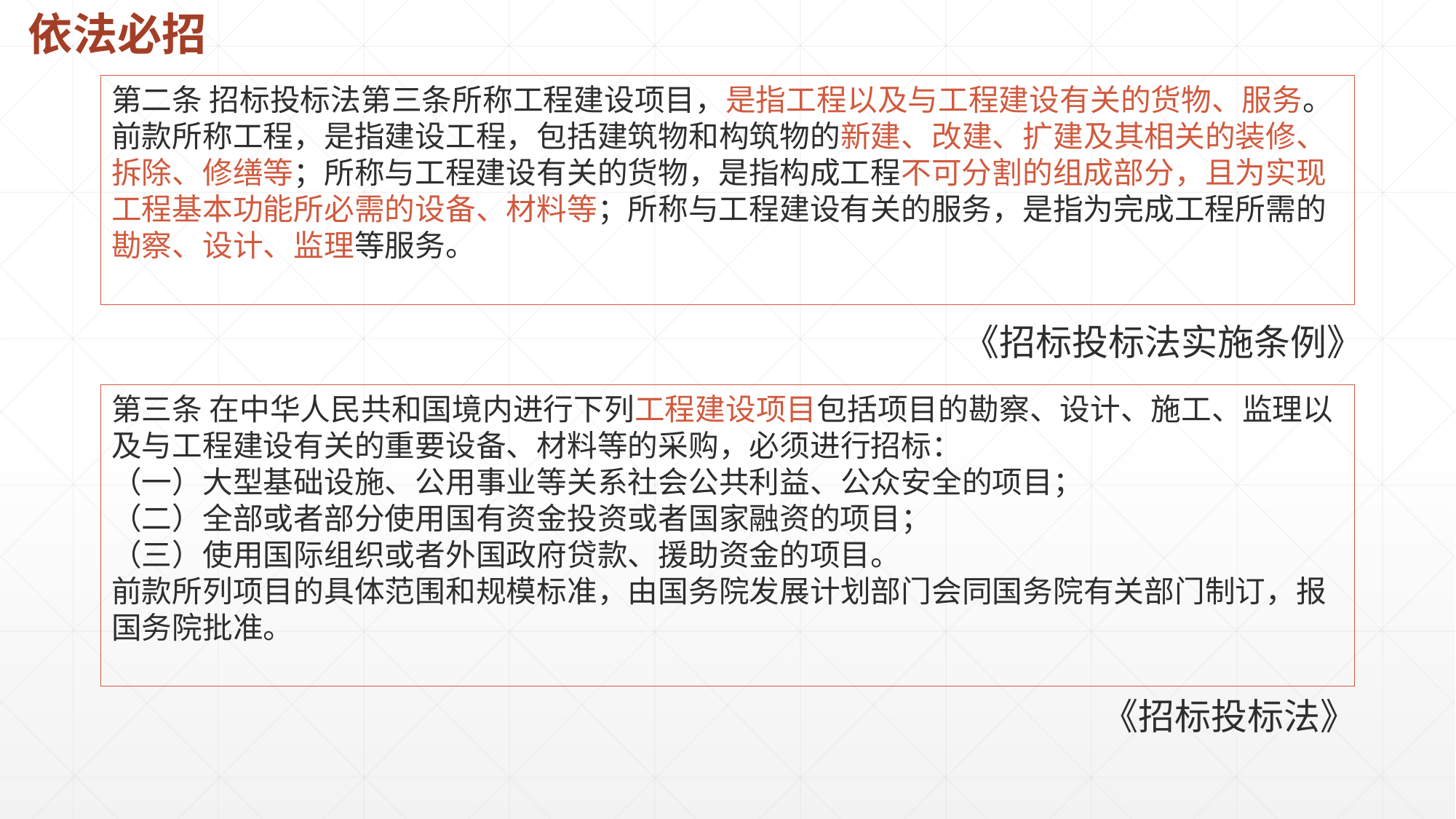

依法必招
第二条 招标投标法第三条所称工程建设项目，是指工程以及与工程建设有关的货物、服务。前款所称工程，是指建设工程，包括建筑物和构筑物的新建、改建、扩建及其相关的装修、拆除、修缮等；所称与工程建设有关的货物，是指构成工程不可分割的组成部分，且为实现工程基本功能所必需的设备、材料等；所称与工程建设有关的服务，是指为完成工程所需的勘察、设计、监理等服务。

《招标投标法实施条例》
第三条 在中华人民共和国境内进行下列工程建设项目包括项目的勘察、设计、施工、监理以及与工程建设有关的重要设备、材料等的采购，必须进行招标：
（一）大型基础设施、公用事业等关系社会公共利益、公众安全的项目；
（二）全部或者部分使用国有资金投资或者国家融资的项目；
（三）使用国际组织或者外国政府贷款、援助资金的项目。
前款所列项目的具体范围和规模标准，由国务院发展计划部门会同国务院有关部门制订，报国务院批准。

《招标投标法》